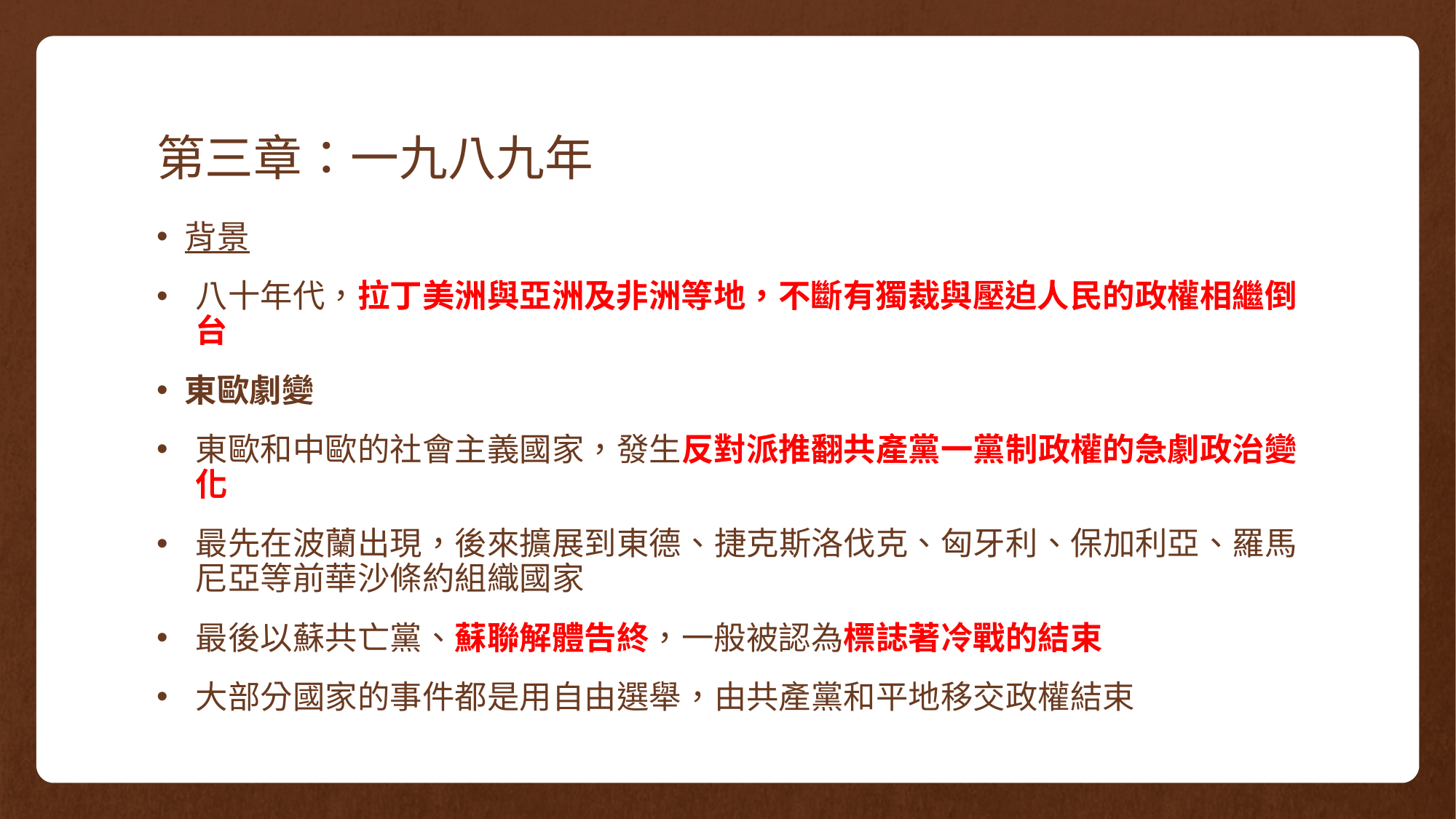

# 第三章：一九八九年
背景
八十年代，拉丁美洲與亞洲及非洲等地，不斷有獨裁與壓迫人民的政權相繼倒台
東歐劇變
東歐和中歐的社會主義國家，發生反對派推翻共產黨一黨制政權的急劇政治變化
最先在波蘭出現，後來擴展到東德、捷克斯洛伐克、匈牙利、保加利亞、羅馬尼亞等前華沙條約組織國家
最後以蘇共亡黨、蘇聯解體告終，一般被認為標誌著冷戰的結束
大部分國家的事件都是用自由選舉，由共產黨和平地移交政權結束